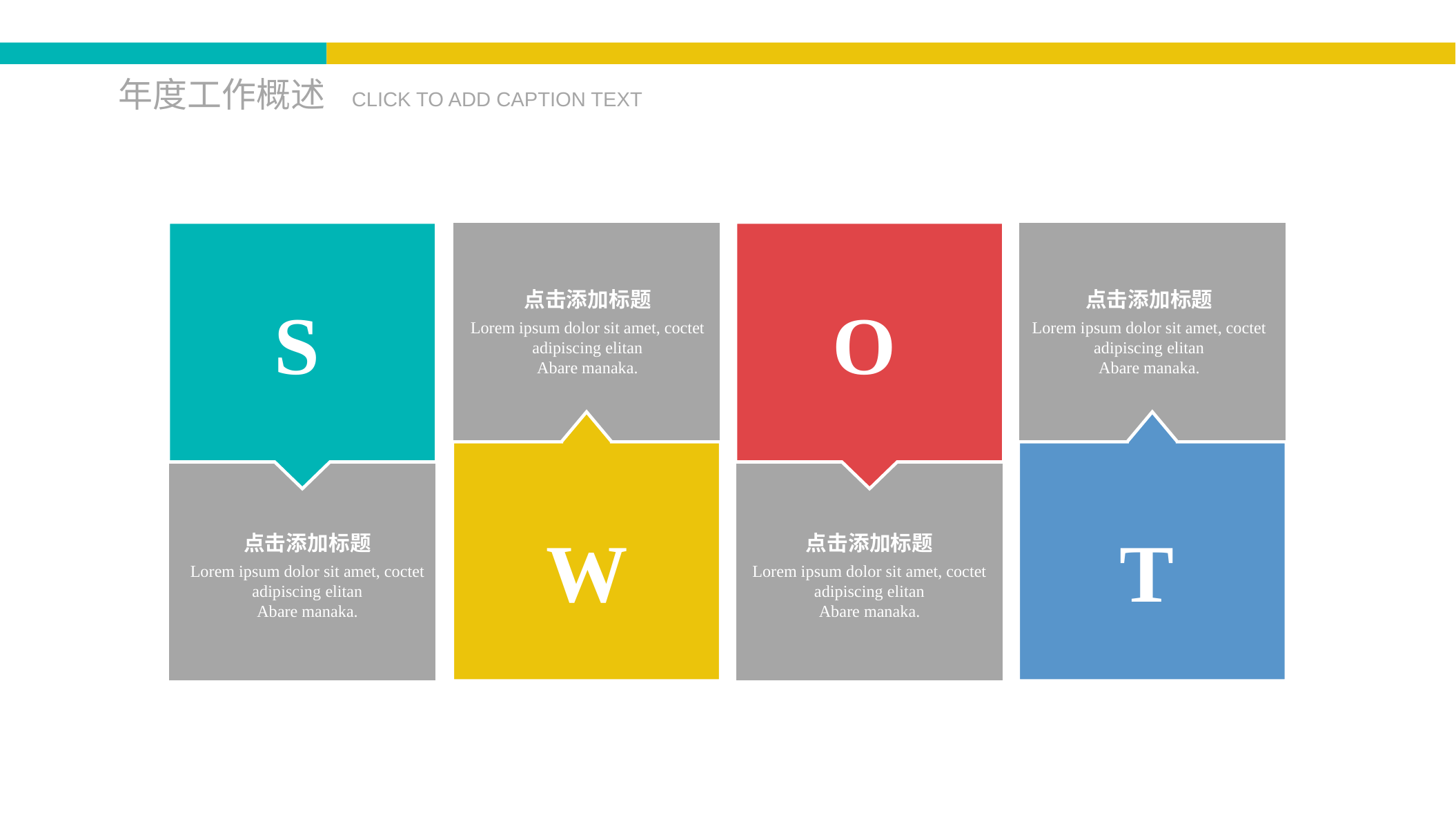

年度工作概述
CLICK TO ADD CAPTION TEXT

S

点击添加标题
Lorem ipsum dolor sit amet, coctet adipiscing elitan
Abare manaka.

点击添加标题
Lorem ipsum dolor sit amet, coctet adipiscing elitan
Abare manaka.

W

O

点击添加标题
Lorem ipsum dolor sit amet, coctet adipiscing elitan
Abare manaka.

点击添加标题
Lorem ipsum dolor sit amet, coctet adipiscing elitan
Abare manaka.

T